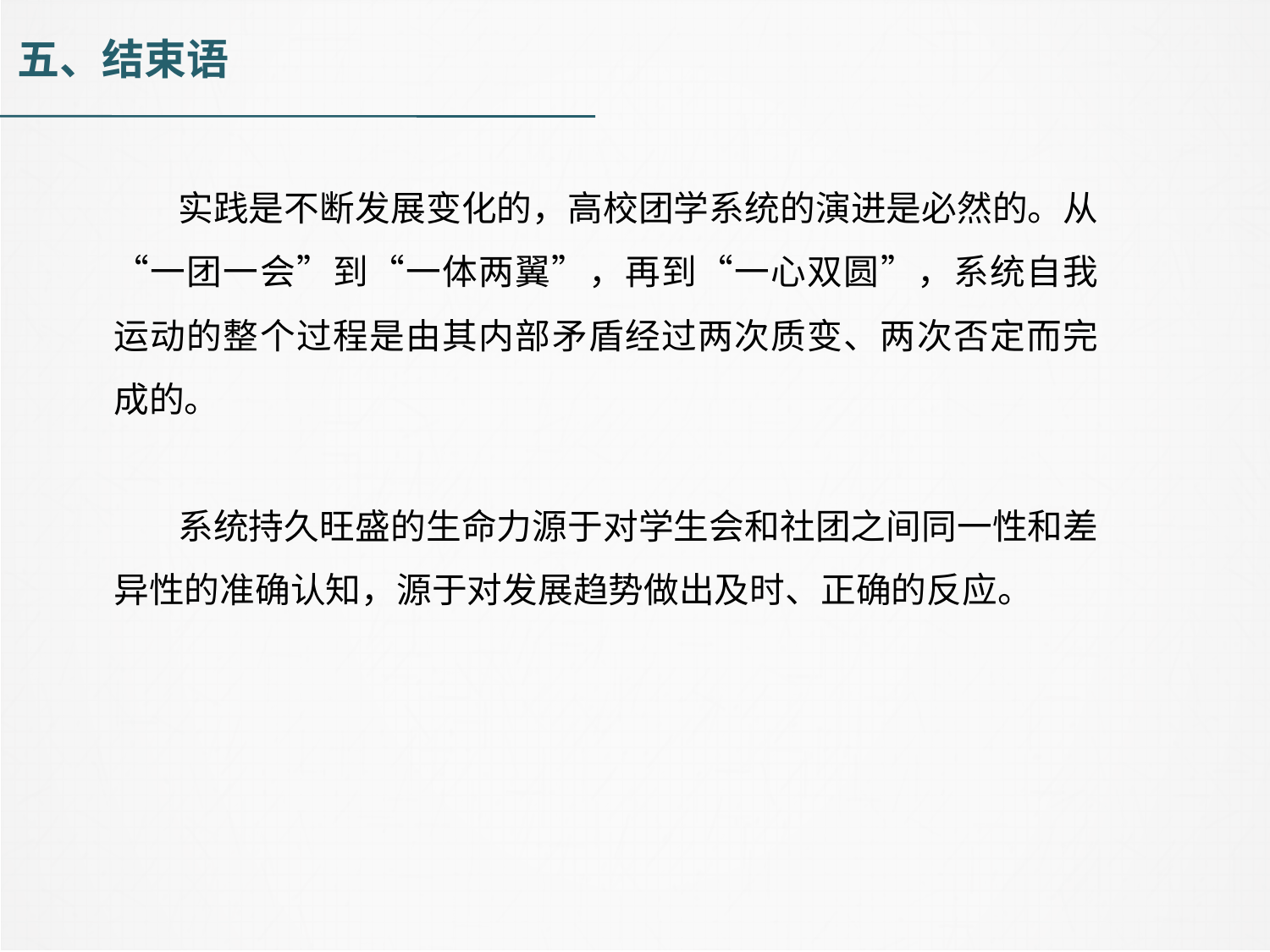

五、结束语
       实践是不断发展变化的，高校团学系统的演进是必然的。从“一团一会”到“一体两翼”，再到“一心双圆”，系统自我运动的整个过程是由其内部矛盾经过两次质变、两次否定而完成的。

       系统持久旺盛的生命力源于对学生会和社团之间同一性和差异性的准确认知，源于对发展趋势做出及时、正确的反应。